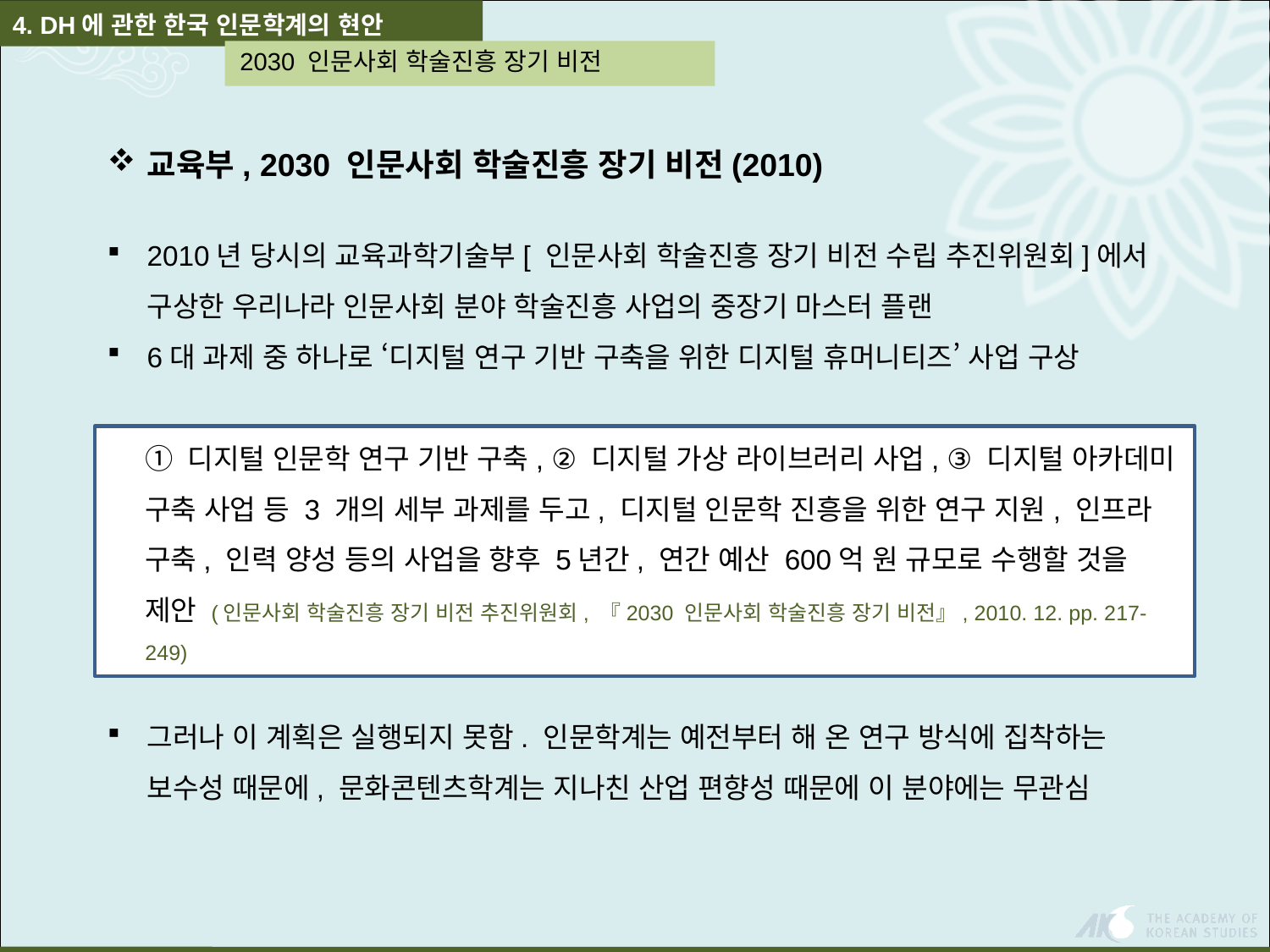

4. DH에 관한 한국 인문학계의 현안
 2030 인문사회 학술진흥 장기 비전

교육부, 2030 인문사회 학술진흥 장기 비전(2010)

2010년 당시의 교육과학기술부[ 인문사회 학술진흥 장기 비전 수립 추진위원회]에서 구상한 우리나라 인문사회 분야 학술진흥 사업의 중장기 마스터 플랜
6대 과제 중 하나로 ‘디지털 연구 기반 구축을 위한 디지털 휴머니티즈’ 사업 구상

① 디지털 인문학 연구 기반 구축, ② 디지털 가상 라이브러리 사업, ③ 디지털 아카데미 구축 사업 등 3 개의 세부 과제를 두고, 디지털 인문학 진흥을 위한 연구 지원, 인프라 구축, 인력 양성 등의 사업을 향후 5년간, 연간 예산 600억 원 규모로 수행할 것을 제안 (인문사회 학술진흥 장기 비전 추진위원회, 『2030 인문사회 학술진흥 장기 비전』, 2010. 12. pp. 217-249)

그러나 이 계획은 실행되지 못함. 인문학계는 예전부터 해 온 연구 방식에 집착하는 보수성 때문에, 문화콘텐츠학계는 지나친 산업 편향성 때문에 이 분야에는 무관심